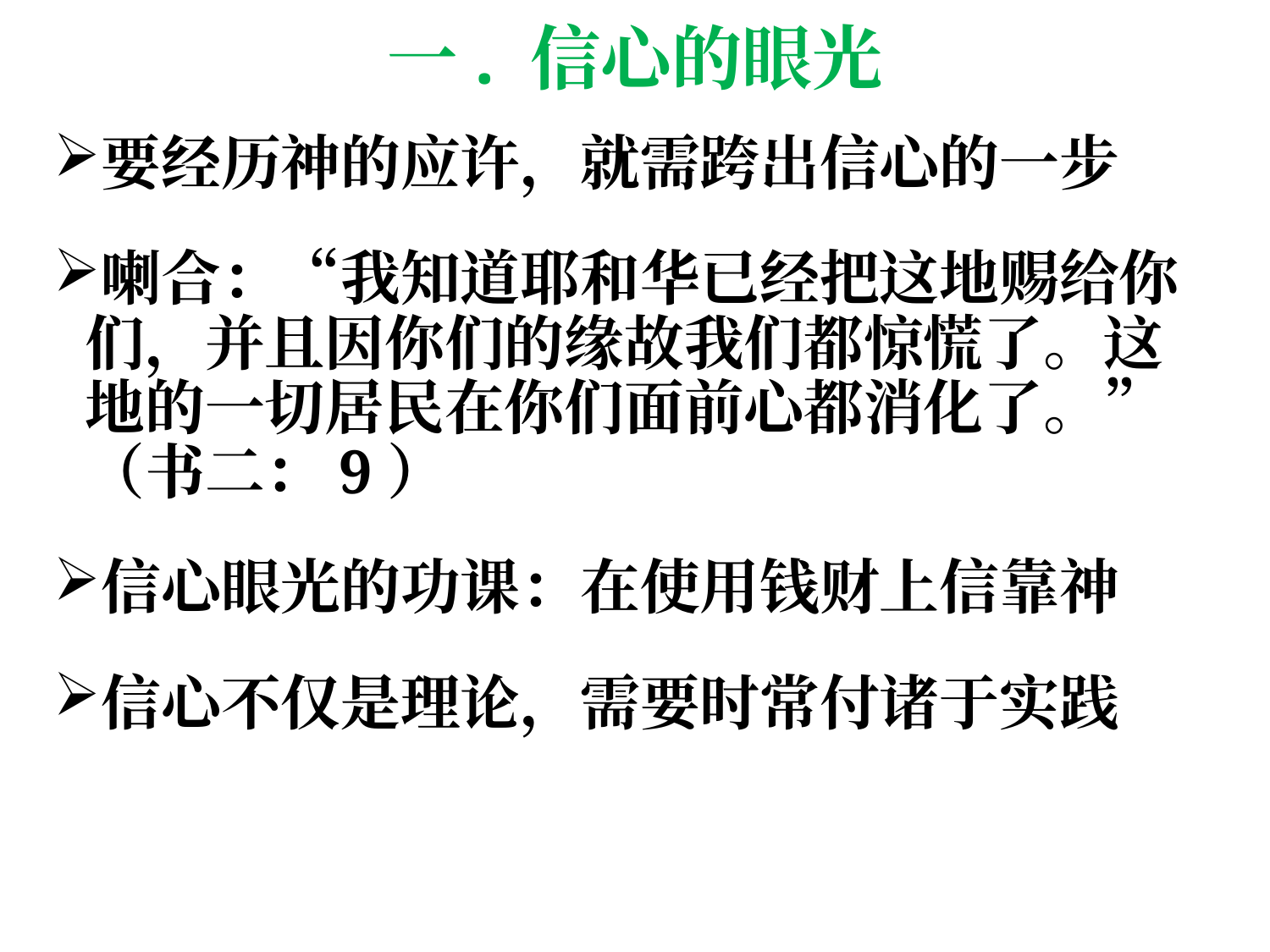

# 一. 信心的眼光
要经历神的应许，就需跨出信心的一步

喇合：“我知道耶和华已经把这地赐给你们，并且因你们的缘故我们都惊慌了。这地的一切居民在你们面前心都消化了。”（书二：9）

信心眼光的功课：在使用钱财上信靠神

信心不仅是理论，需要时常付诸于实践